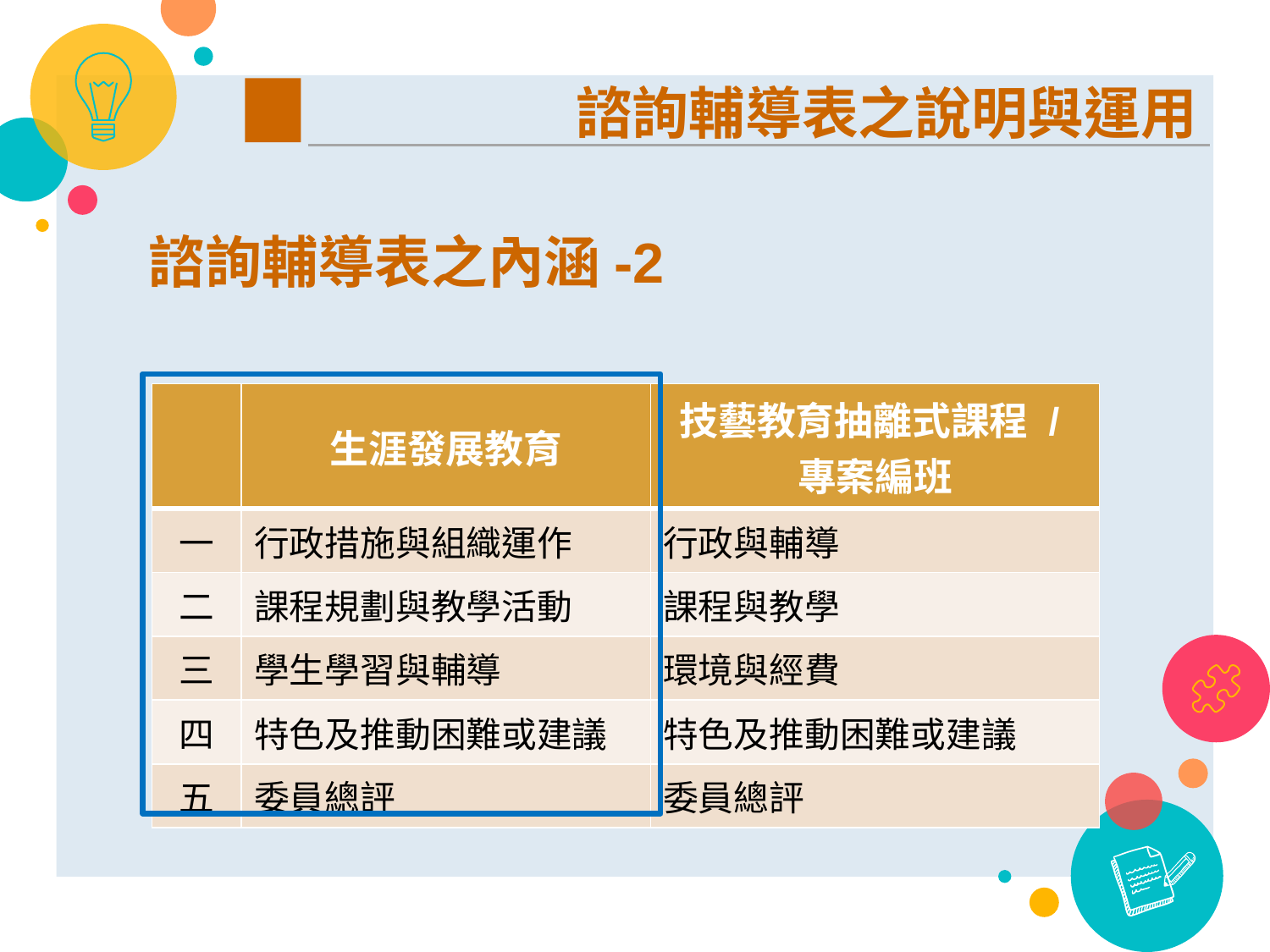

諮詢輔導表之說明與運用

諮詢輔導表之內涵-2

|  | 生涯發展教育 | 技藝教育抽離式課程 / 專案編班 |
| --- | --- | --- |
| 一 | 行政措施與組織運作 | 行政與輔導 |
| 二 | 課程規劃與教學活動 | 課程與教學 |
| 三 | 學生學習與輔導 | 環境與經費 |
| 四 | 特色及推動困難或建議 | 特色及推動困難或建議 |
| 五 | 委員總評 | 委員總評 |